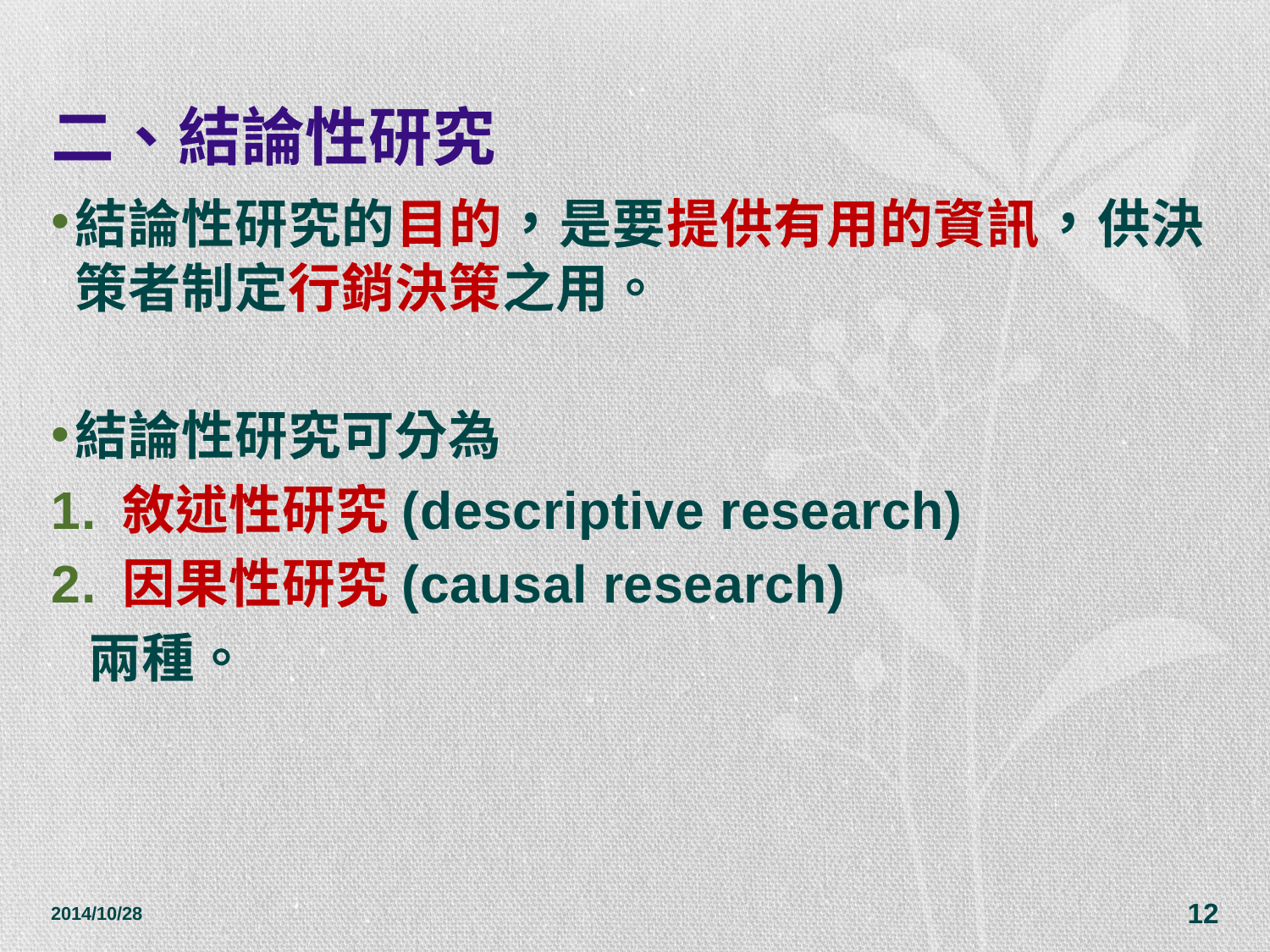

# 二、結論性研究
結論性研究的目的，是要提供有用的資訊，供決策者制定行銷決策之用。

結論性研究可分為
敘述性研究(descriptive research)
因果性研究(causal research)
  兩種。

2014/10/28
12